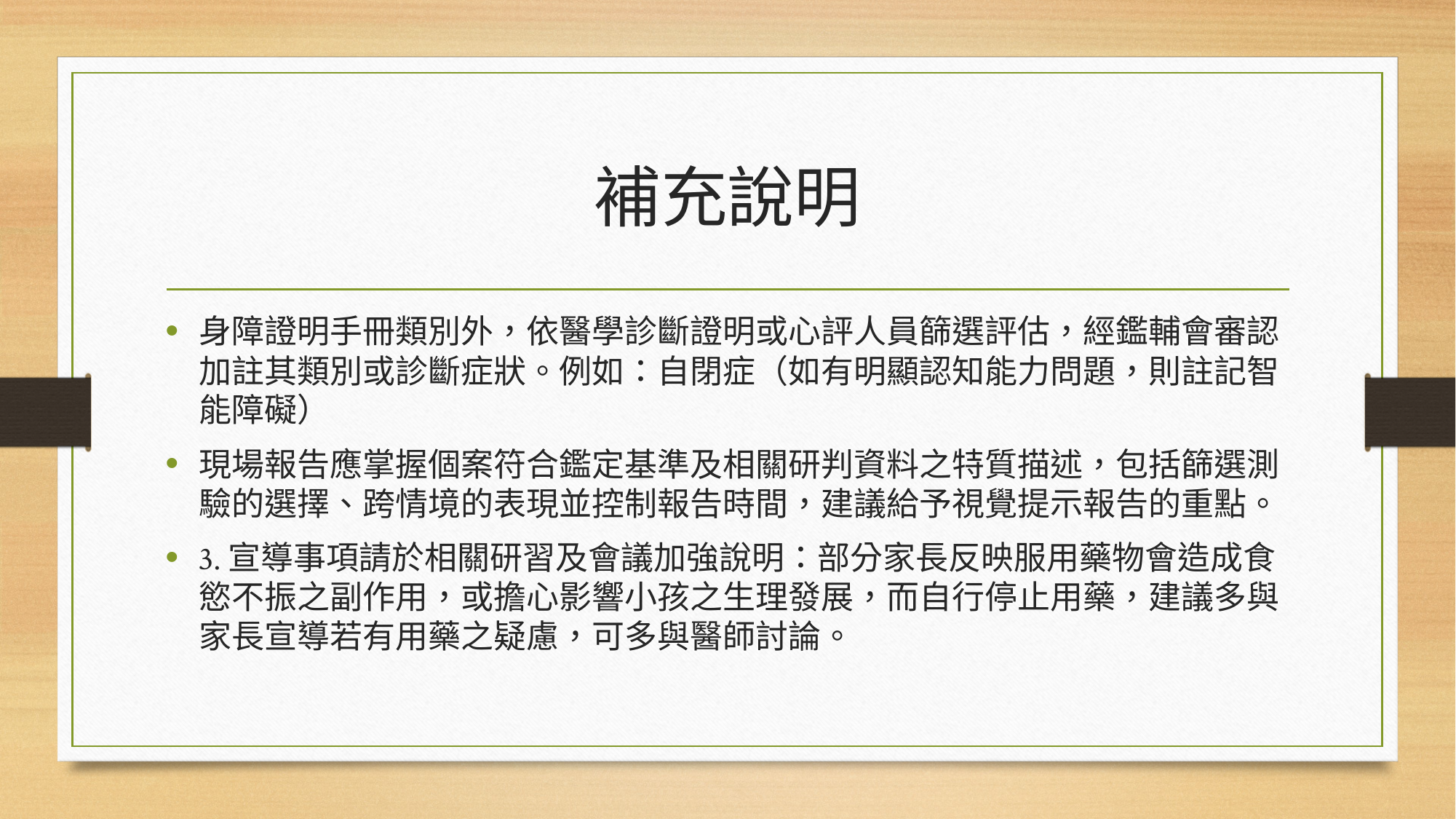

# 補充說明
身障證明手冊類別外，依醫學診斷證明或心評人員篩選評估，經鑑輔會審認加註其類別或診斷症狀。例如：自閉症（如有明顯認知能力問題，則註記智能障礙）
現場報告應掌握個案符合鑑定基準及相關研判資料之特質描述，包括篩選測驗的選擇、跨情境的表現並控制報告時間，建議給予視覺提示報告的重點。
3.宣導事項請於相關研習及會議加強說明：部分家長反映服用藥物會造成食慾不振之副作用，或擔心影響小孩之生理發展，而自行停止用藥，建議多與家長宣導若有用藥之疑慮，可多與醫師討論。